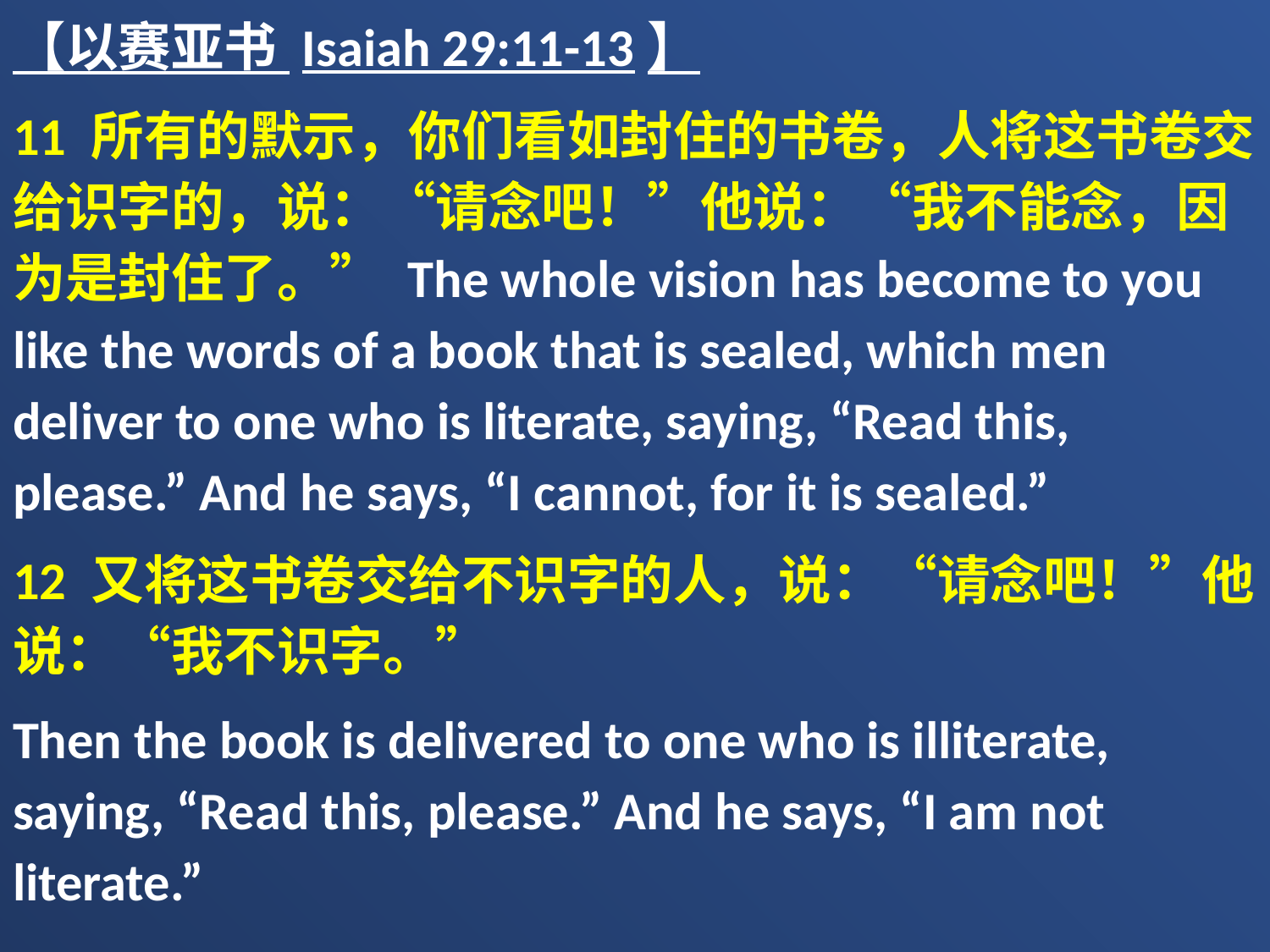

【以赛亚书 Isaiah 29:11-13】
11 所有的默示，你们看如封住的书卷，人将这书卷交给识字的，说：“请念吧！”他说：“我不能念，因为是封住了。” The whole vision has become to you like the words of a book that is sealed, which men deliver to one who is literate, saying, “Read this, please.” And he says, “I cannot, for it is sealed.”
12 又将这书卷交给不识字的人，说：“请念吧！”他说：“我不识字。”
Then the book is delivered to one who is illiterate, saying, “Read this, please.” And he says, “I am not literate.”